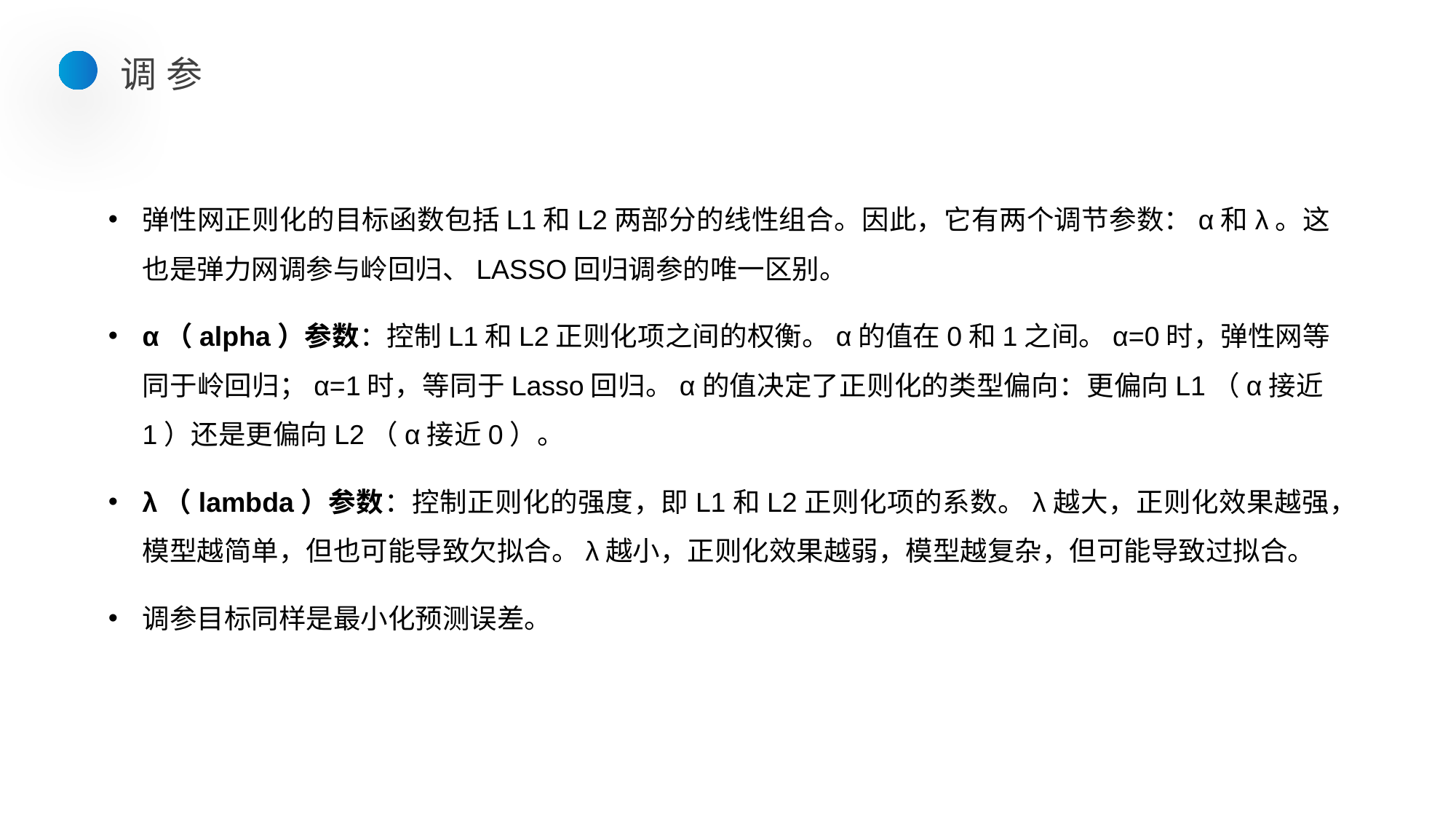

调参

弹性网正则化的目标函数包括L1和L2两部分的线性组合。因此，它有两个调节参数：α和λ。这也是弹力网调参与岭回归、LASSO回归调参的唯一区别。
α（alpha）参数：控制L1和L2正则化项之间的权衡。α的值在0和1之间。α=0时，弹性网等同于岭回归；α=1时，等同于Lasso回归。α的值决定了正则化的类型偏向：更偏向L1（α接近1）还是更偏向L2（α接近0）。
λ（lambda）参数：控制正则化的强度，即L1和L2正则化项的系数。λ越大，正则化效果越强，模型越简单，但也可能导致欠拟合。λ越小，正则化效果越弱，模型越复杂，但可能导致过拟合。
调参目标同样是最小化预测误差。
Learn More